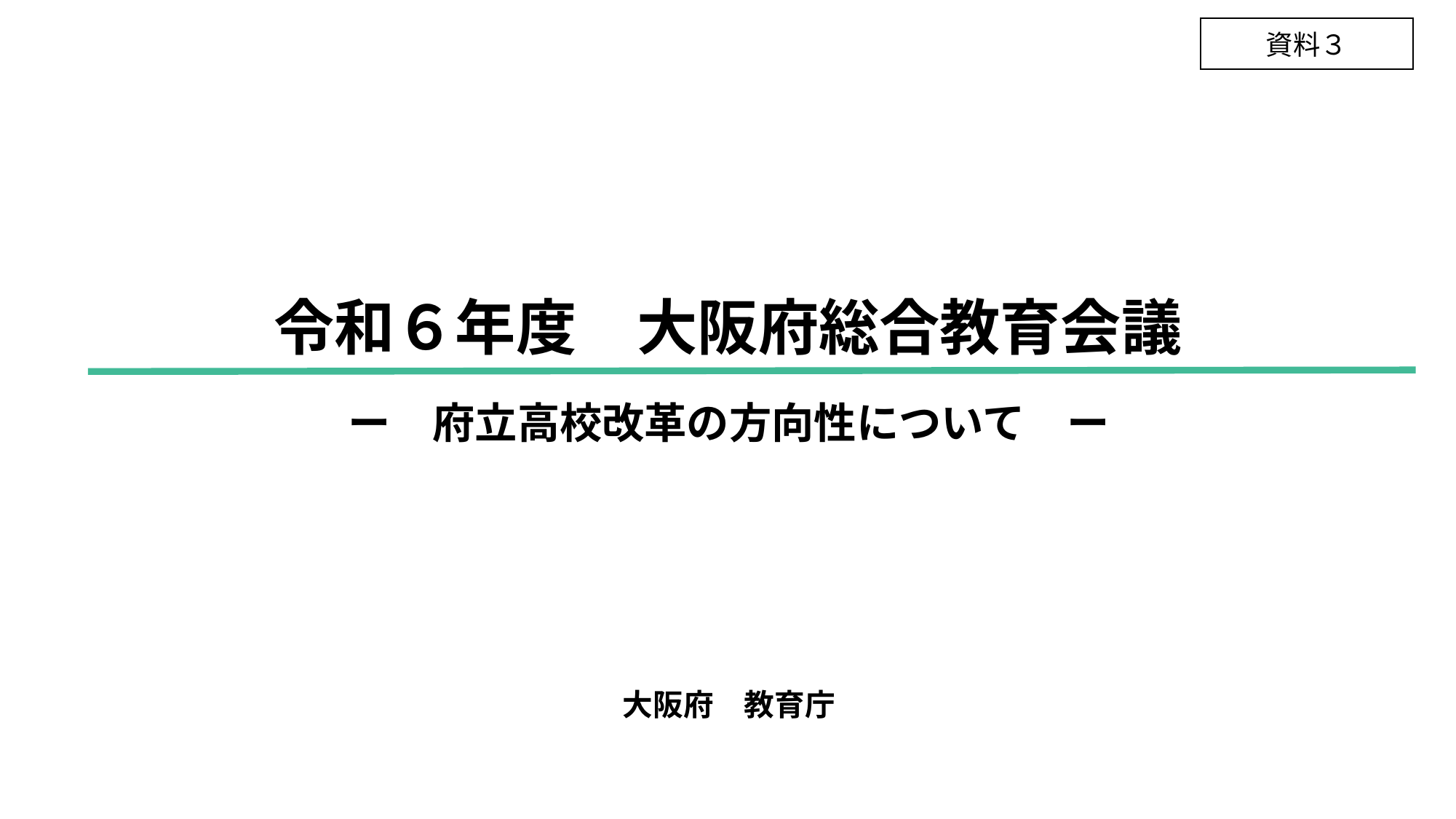

資料３
令和６年度　大阪府総合教育会議
ー　府立高校改革の方向性について　ー
大阪府　教育庁